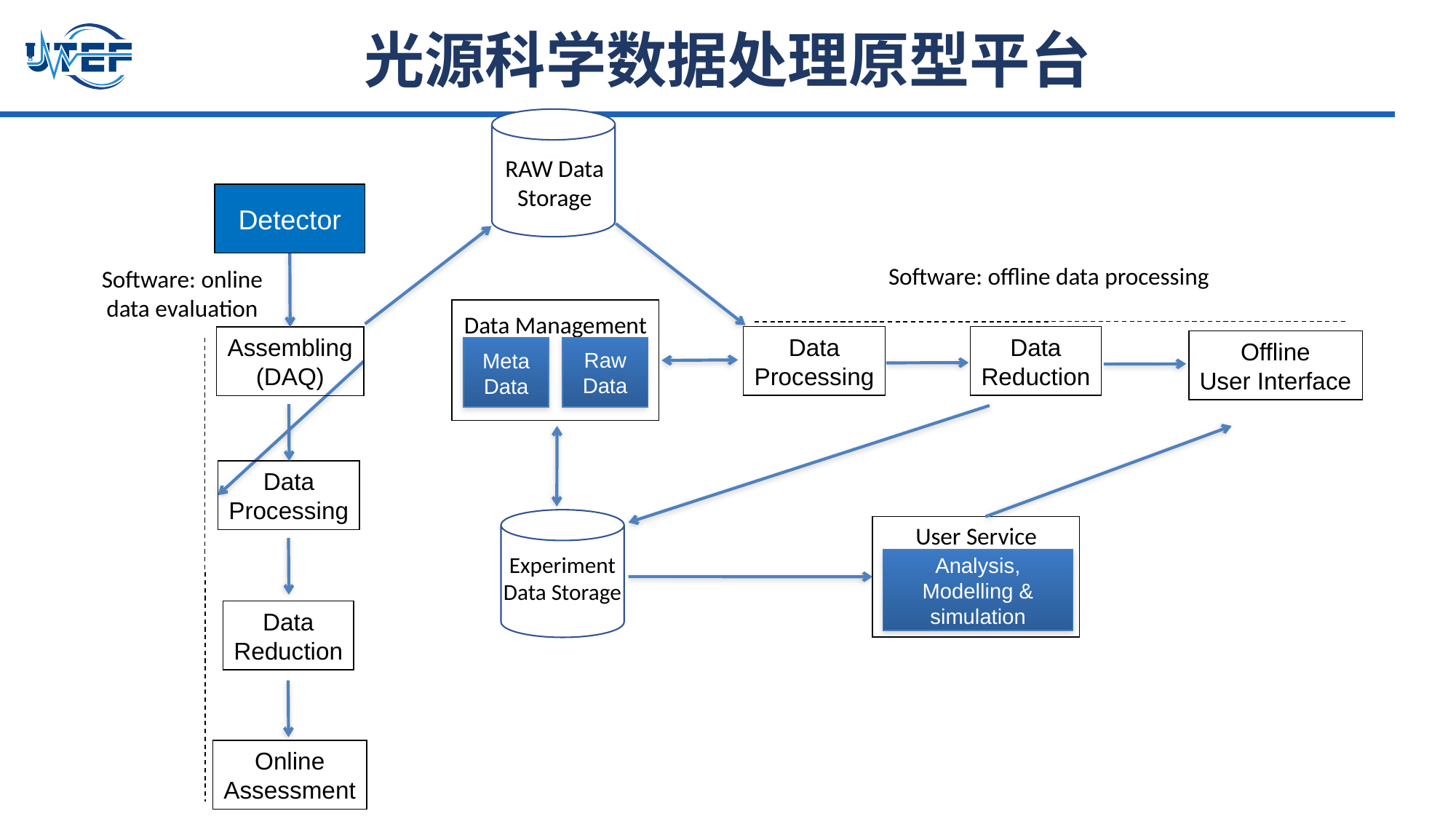

光源科学数据处理原型平台

RAW Data
Storage
Detector
Software: offline data processing
Software: online data evaluation

Data Management
Data
Reduction
Data
Processing
Assembling
(DAQ)
Offline
User Interface
Raw
Data
Meta
Data
Data
Processing

User Service

Experiment
Data Storage
Analysis, Modelling & simulation
Data
Reduction
Online
Assessment